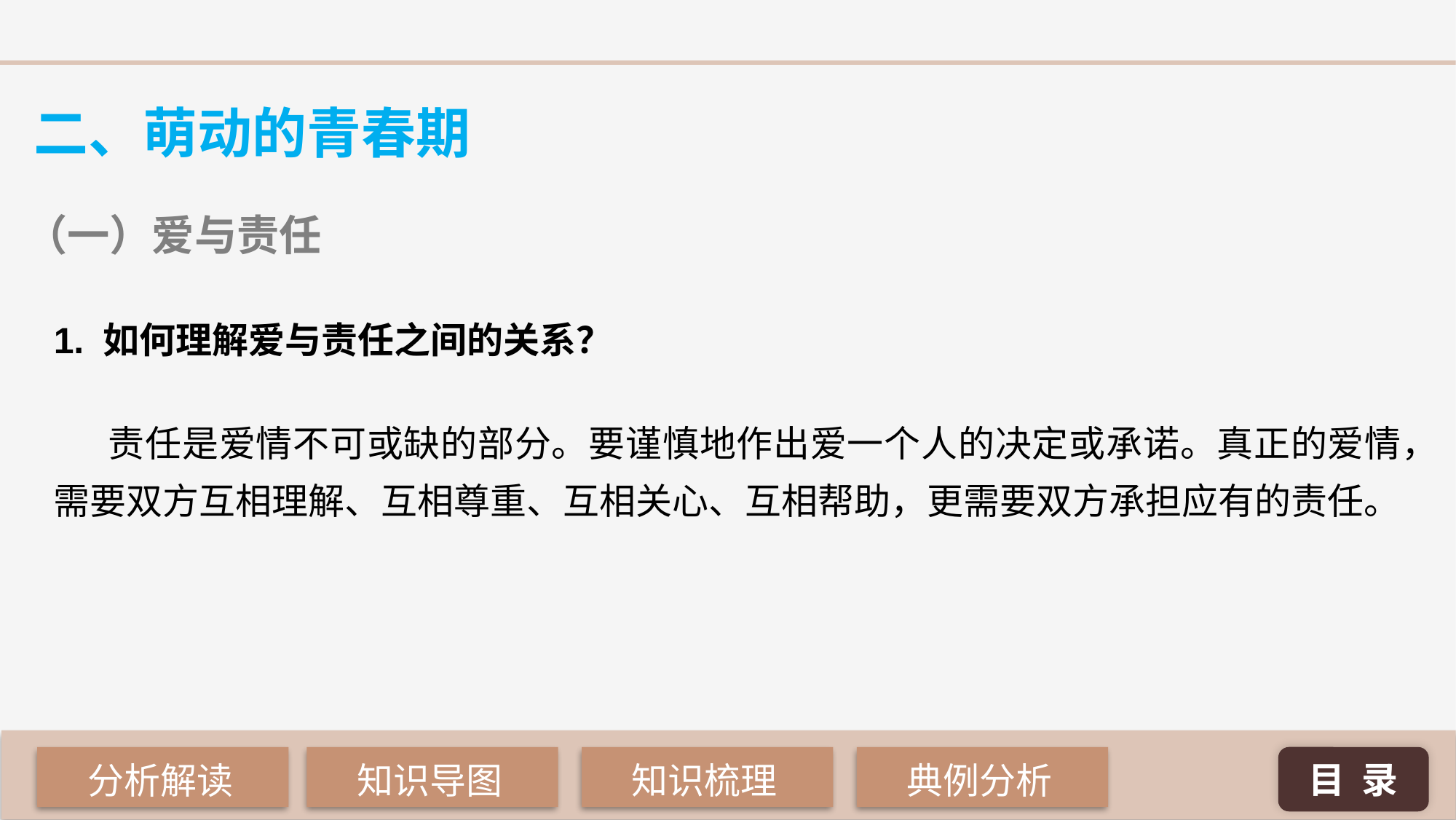

二、萌动的青春期
（一）爱与责任
1. 如何理解爱与责任之间的关系？
责任是爱情不可或缺的部分。要谨慎地作出爱一个人的决定或承诺。真正的爱情，需要双方互相理解、互相尊重、互相关心、互相帮助，更需要双方承担应有的责任。